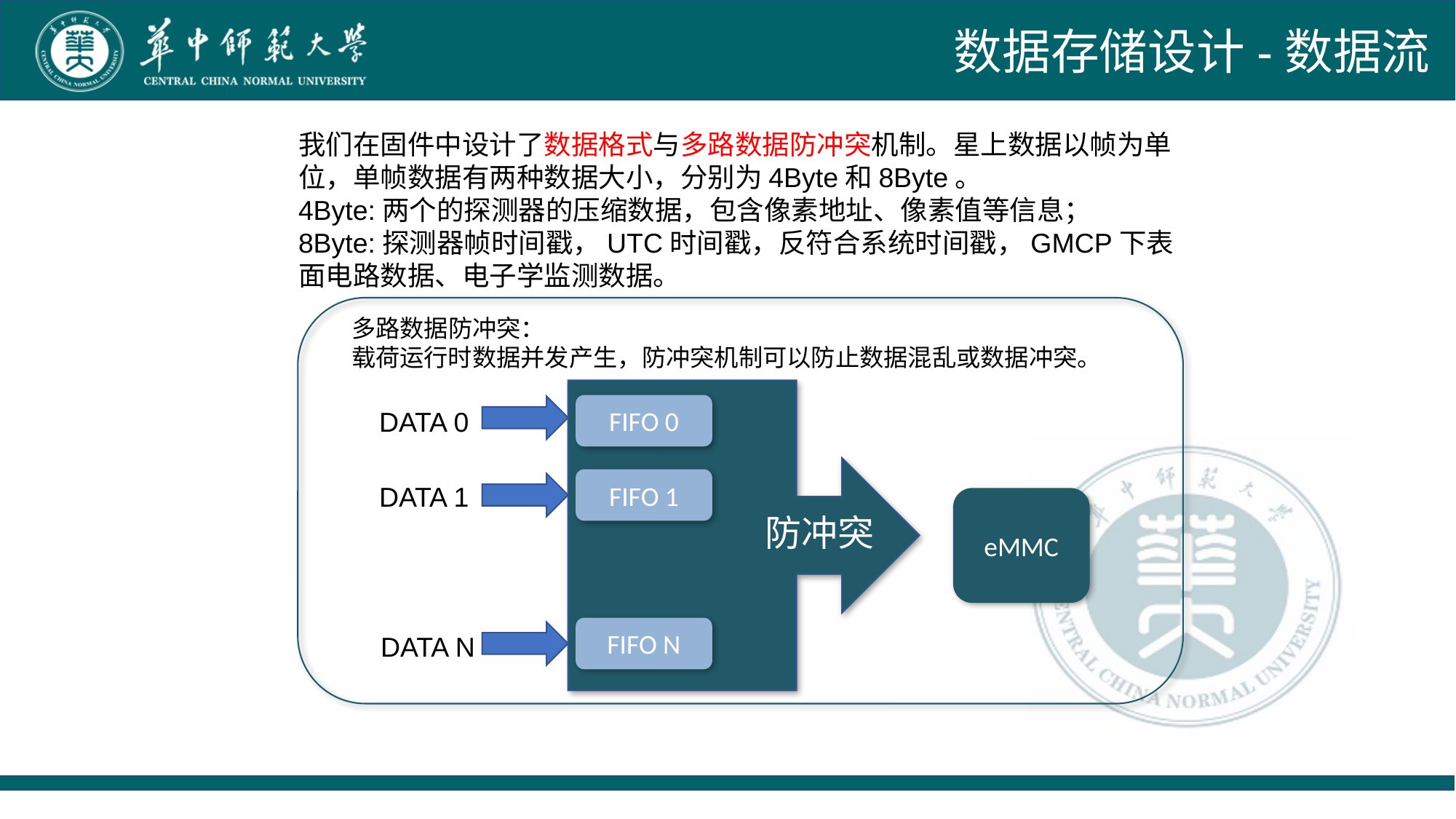

数据存储设计-数据流
我们在固件中设计了数据格式与多路数据防冲突机制。星上数据以帧为单位，单帧数据有两种数据大小，分别为4Byte和8Byte。
4Byte:两个的探测器的压缩数据，包含像素地址、像素值等信息；
8Byte:探测器帧时间戳，UTC时间戳，反符合系统时间戳，GMCP下表面电路数据、电子学监测数据。

多路数据防冲突：
载荷运行时数据并发产生，防冲突机制可以防止数据混乱或数据冲突。

FIFO 0
FIFO 1

FIFO N

DATA 0

DATA 1
eMMC
防冲突

DATA N